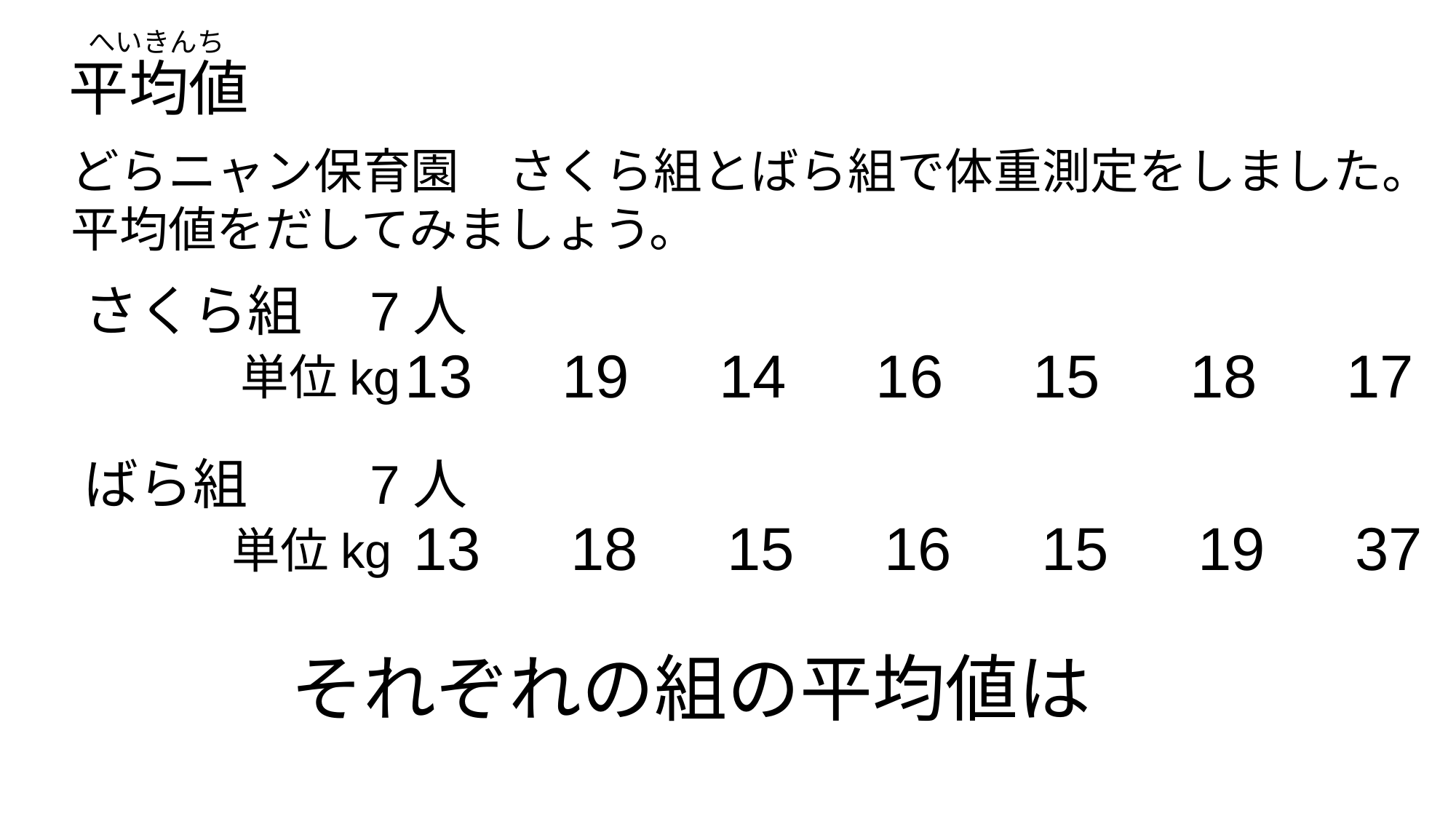

へいきんち
# 平均値
どらニャン保育園　さくら組とばら組で体重測定をしました。
平均値をだしてみましょう。
さくら組　7人
13　19　14　16　15　18　17
単位kg
ばら組　　7人
13　18　15　16　15　19　37
単位kg
それぞれの組の平均値は